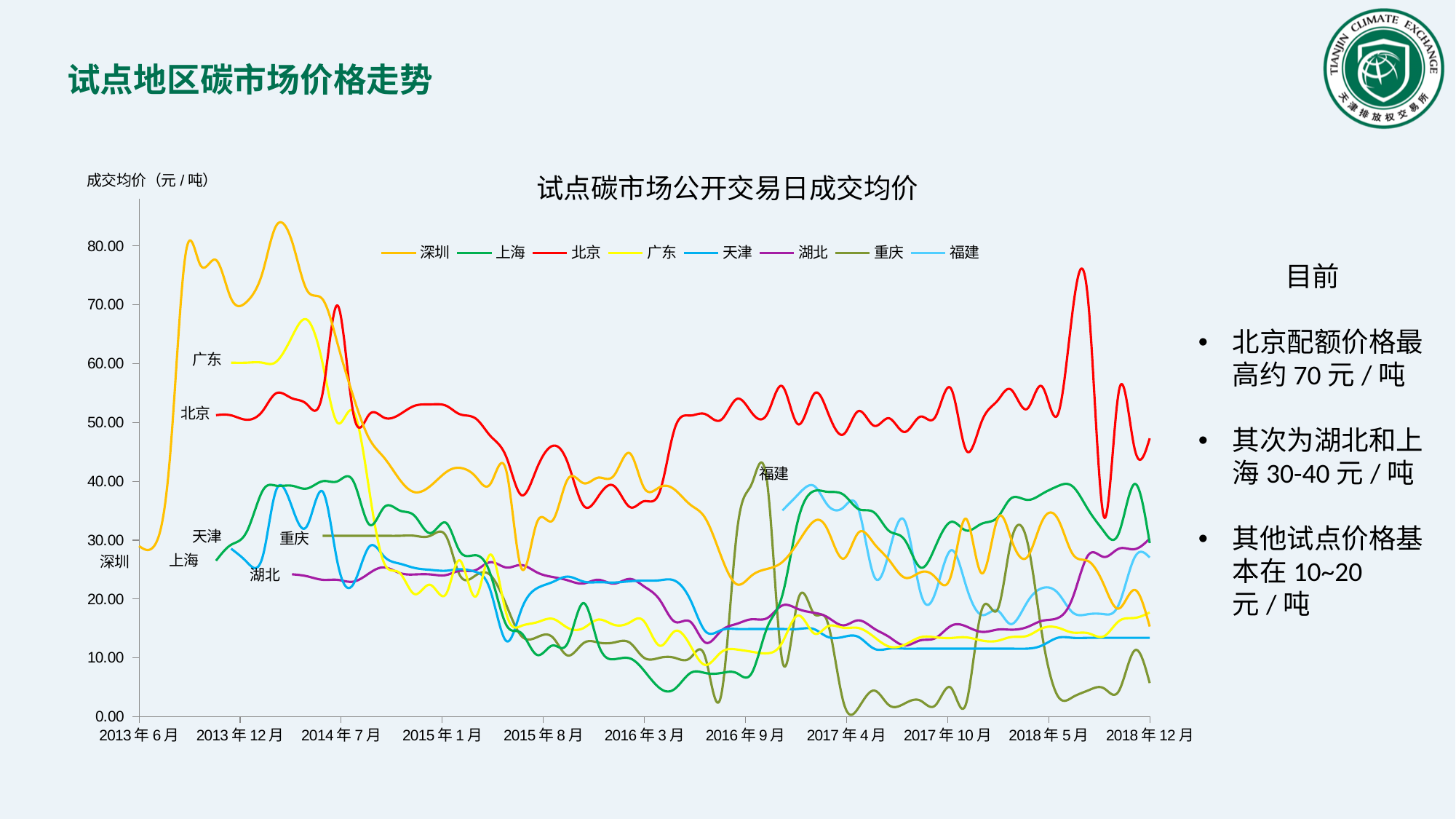

# 试点地区碳市场价格走势

### Chart

| Category | 深圳 | 上海 | 北京 | 广东 | 天津 | 湖北 | 重庆 | #REF! | 福建 |
|---|---|---|---|---|---|---|---|---|---|
试点碳市场公开交易日成交均价
             目前

北京配额价格最高约70元/吨

其次为湖北和上海30-40元/吨

其他试点价格基本在10~20元/吨